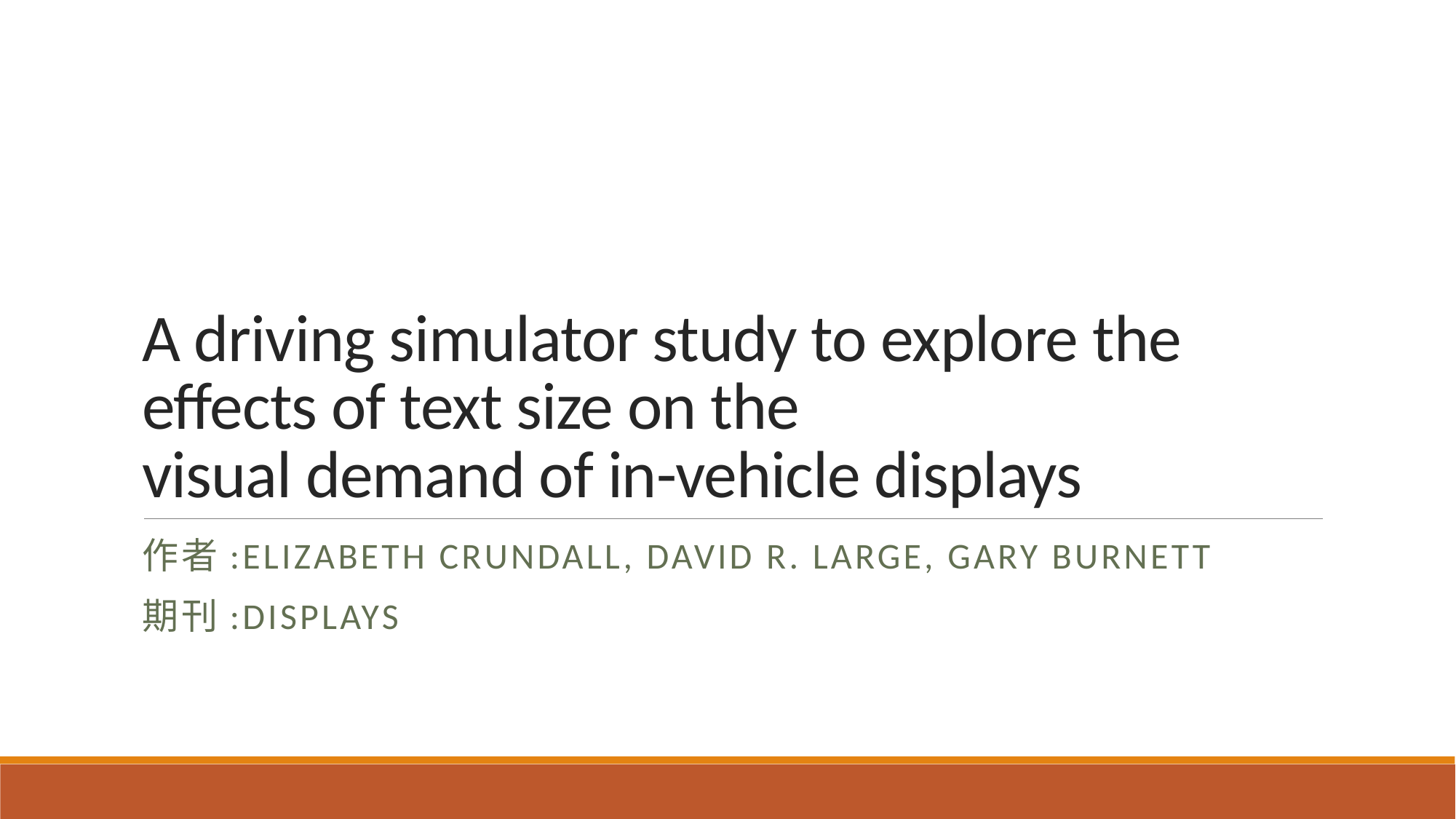

# A driving simulator study to explore the effects of text size on the visual demand of in-vehicle displays
作者:Elizabeth Crundall, David R. Large, Gary Burnett
期刊:Displays